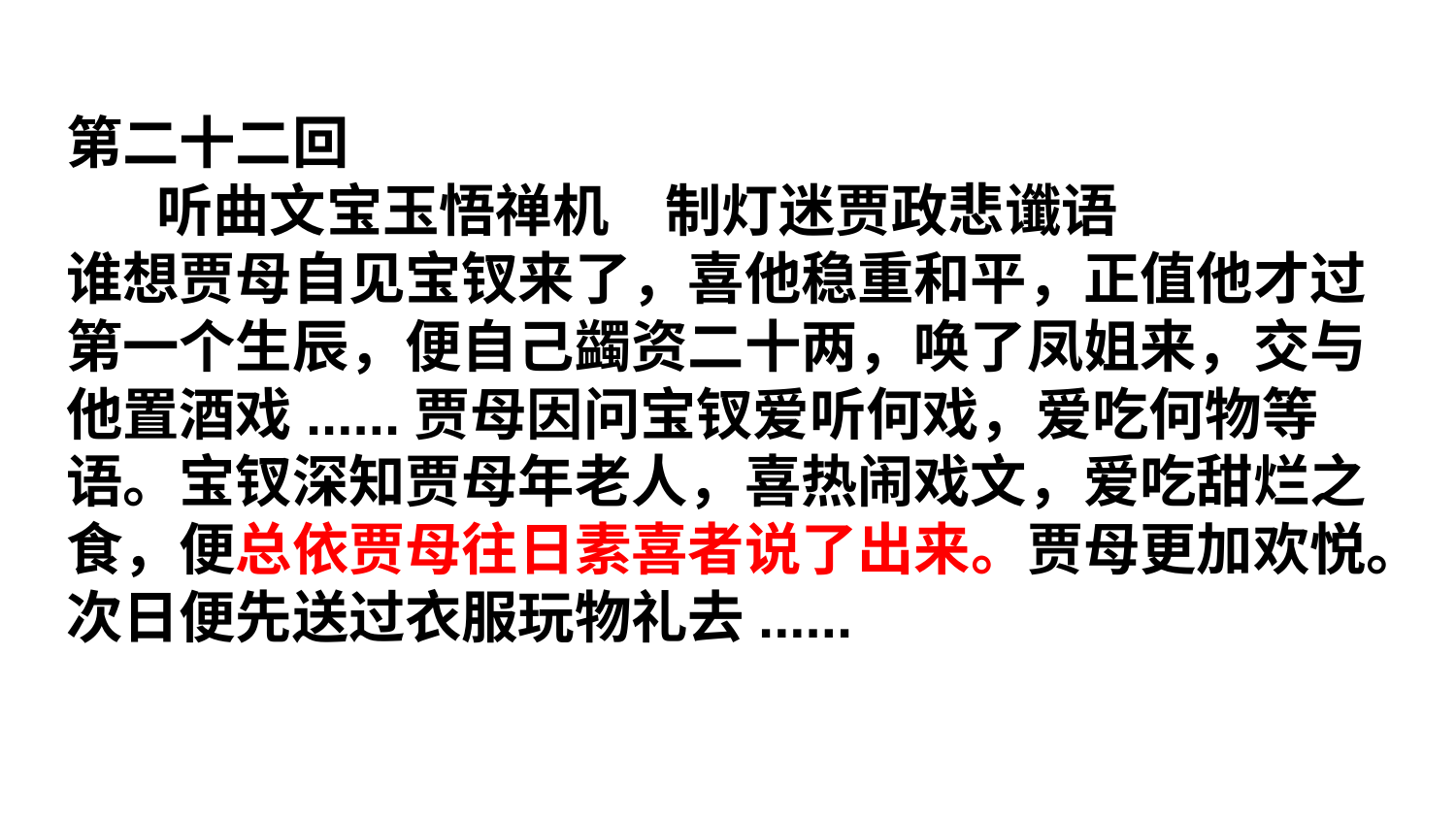

第二十二回
      听曲文宝玉悟禅机　制灯迷贾政悲谶语
谁想贾母自见宝钗来了，喜他稳重和平，正值他才过第一个生辰，便自己蠲资二十两，唤了凤姐来，交与他置酒戏......贾母因问宝钗爱听何戏，爱吃何物等语。宝钗深知贾母年老人，喜热闹戏文，爱吃甜烂之食，便总依贾母往日素喜者说了出来。贾母更加欢悦。次日便先送过衣服玩物礼去......